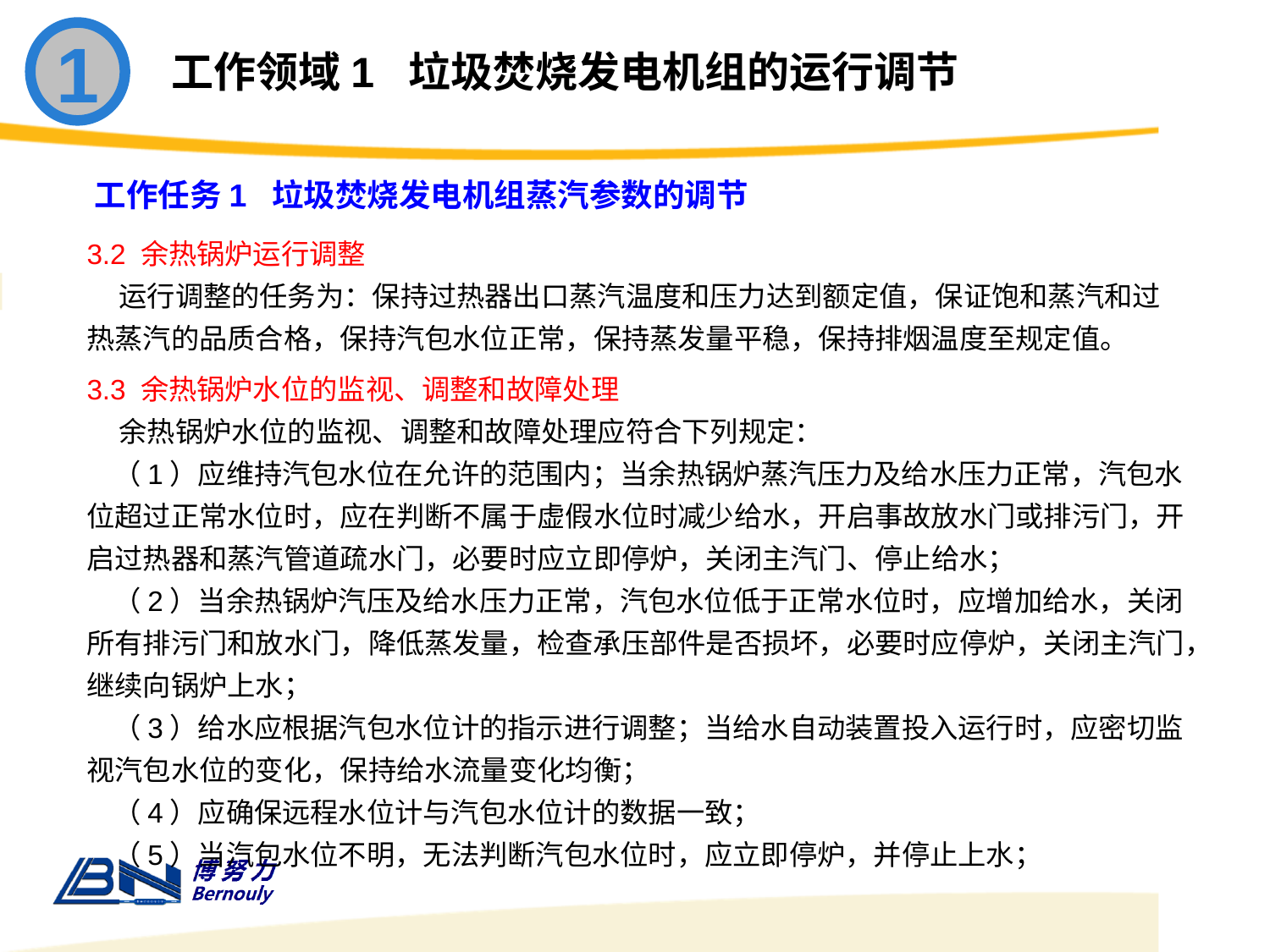

1
工作领域1  垃圾焚烧发电机组的运行调节
工作任务1  垃圾焚烧发电机组蒸汽参数的调节
3.2 余热锅炉运行调整
    运行调整的任务为：保持过热器出口蒸汽温度和压力达到额定值，保证饱和蒸汽和过热蒸汽的品质合格，保持汽包水位正常，保持蒸发量平稳，保持排烟温度至规定值。
3.3 余热锅炉水位的监视、调整和故障处理
    余热锅炉水位的监视、调整和故障处理应符合下列规定：
   （1）应维持汽包水位在允许的范围内；当余热锅炉蒸汽压力及给水压力正常，汽包水位超过正常水位时，应在判断不属于虚假水位时减少给水，开启事故放水门或排污门，开启过热器和蒸汽管道疏水门，必要时应立即停炉，关闭主汽门、停止给水；
   （2）当余热锅炉汽压及给水压力正常，汽包水位低于正常水位时，应增加给水，关闭所有排污门和放水门，降低蒸发量，检查承压部件是否损坏，必要时应停炉，关闭主汽门，继续向锅炉上水；
   （3）给水应根据汽包水位计的指示进行调整；当给水自动装置投入运行时，应密切监视汽包水位的变化，保持给水流量变化均衡；
   （4）应确保远程水位计与汽包水位计的数据一致；
   （5）当汽包水位不明，无法判断汽包水位时，应立即停炉，并停止上水；